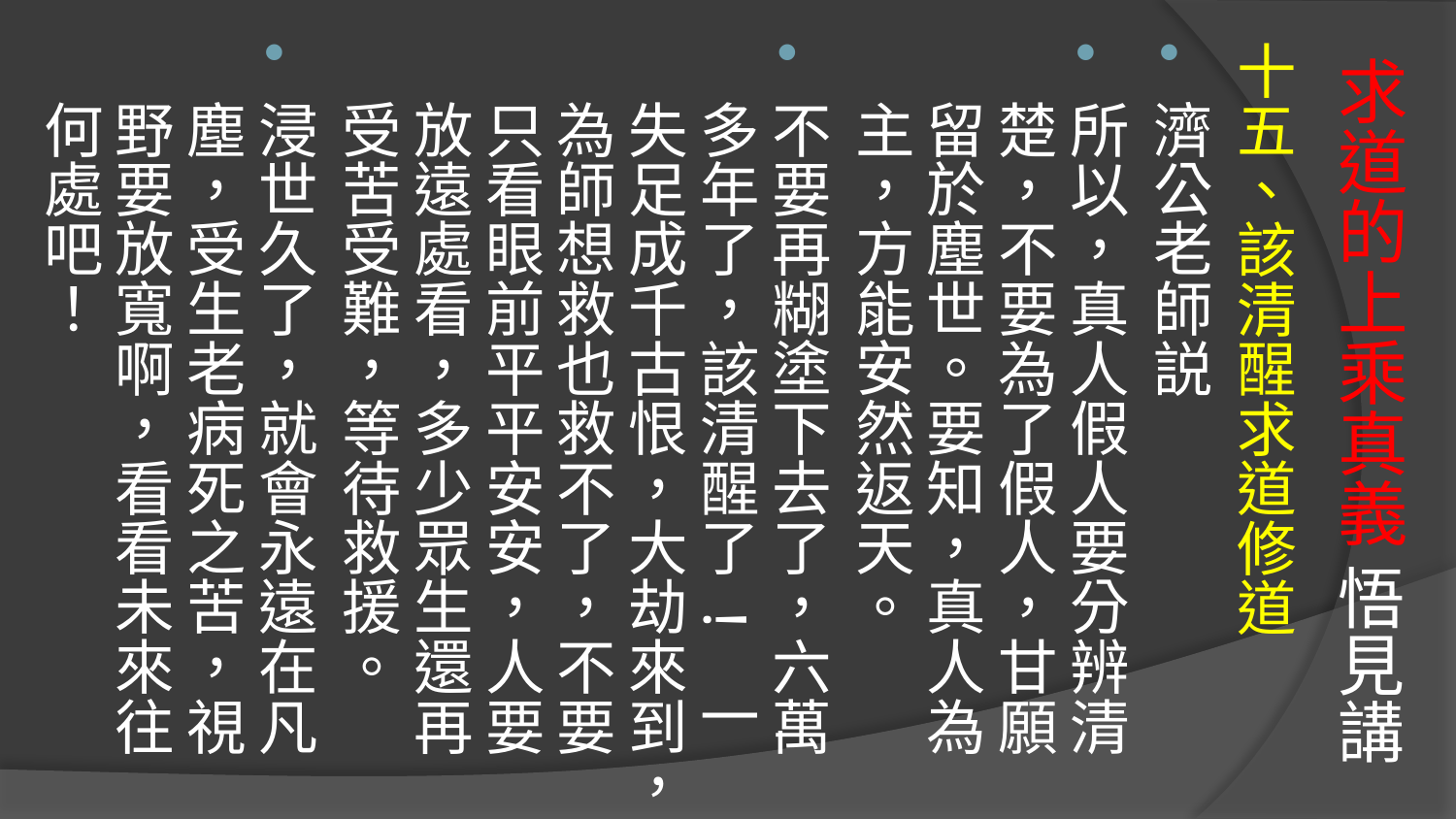

十五、該清醒求道修道
濟公老師説
所以，真人假人要分辨清楚，不要為了假人，甘願留於塵世。要知，真人為主，方能安然返天。
不要再糊塗下去了，六萬多年了，該清醒了 ! 一失足成千古恨，大劫來到，為師想救也救不了，不要只看眼前平平安安，人要放遠處看，多少眾生還再受苦受難，等待救援。
浸世久了，就會永遠在凡塵，受生老病死之苦，視野要放寬啊，看看未來往何處吧！
# 求道的上乘真義 悟見講